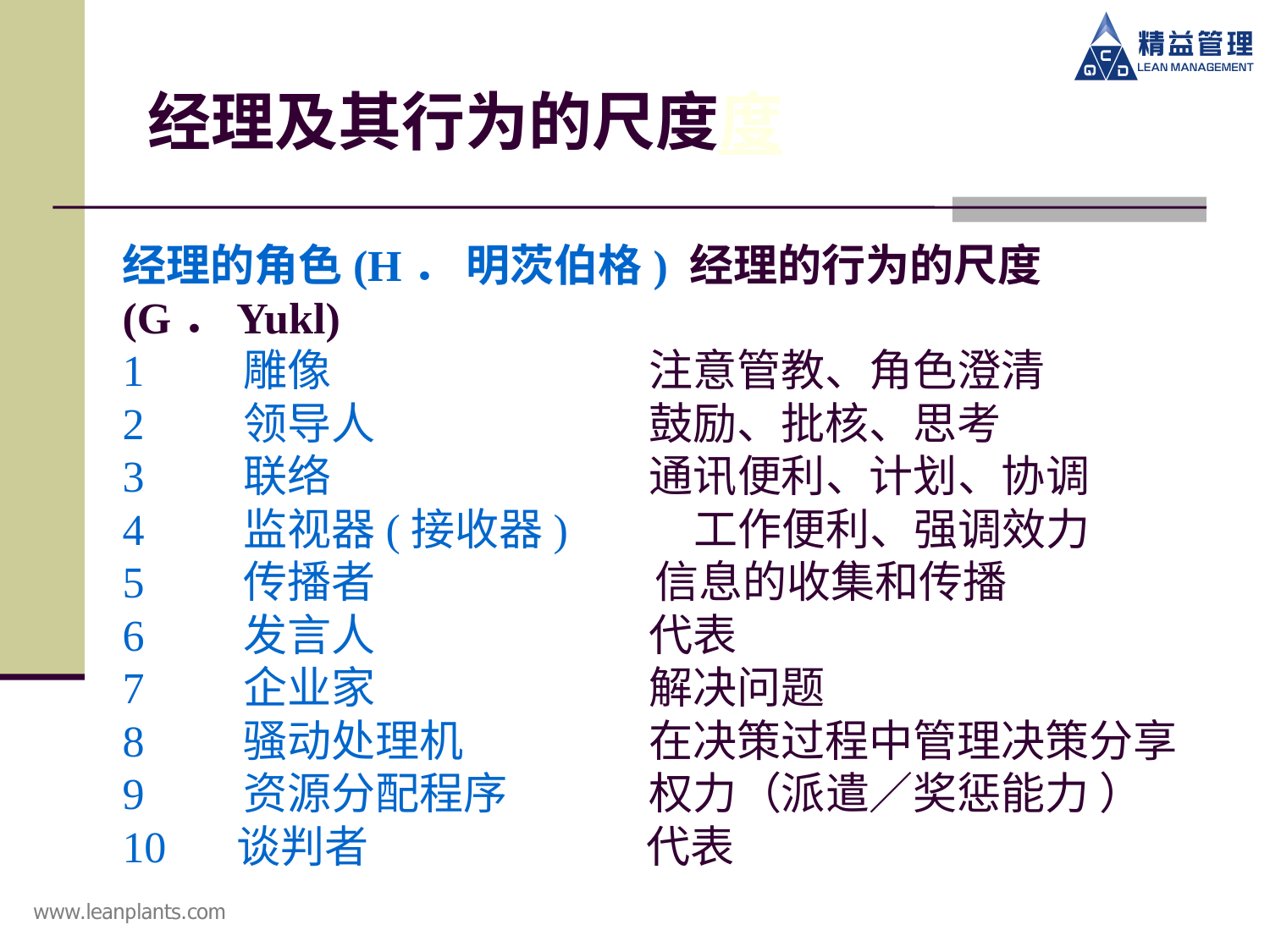

经理及其行为的尺度度
# 经理的角色(H． 明茨伯格) 经理的行为的尺度(G．Yukl) 1　　雕像 　　　　　　　注意管教、角色澄清 　 2　　领导人 　　　　　　鼓励、批核、思考 3　　联络 　　　　　　　通讯便利、计划、协调 4　　监视器(接收器) 　　　工作便利、强调效力 5　　传播者　　　　　　　信息的收集和传播 6　　发言人 　　　　　　代表 7　　企业家 　　　　　　解决问题 8　　骚动处理机 　　　　在决策过程中管理决策分享 9　　资源分配程序 　　　权力（派遣／奖惩能力 ） 10　　谈判者　　　 　　　　　代表